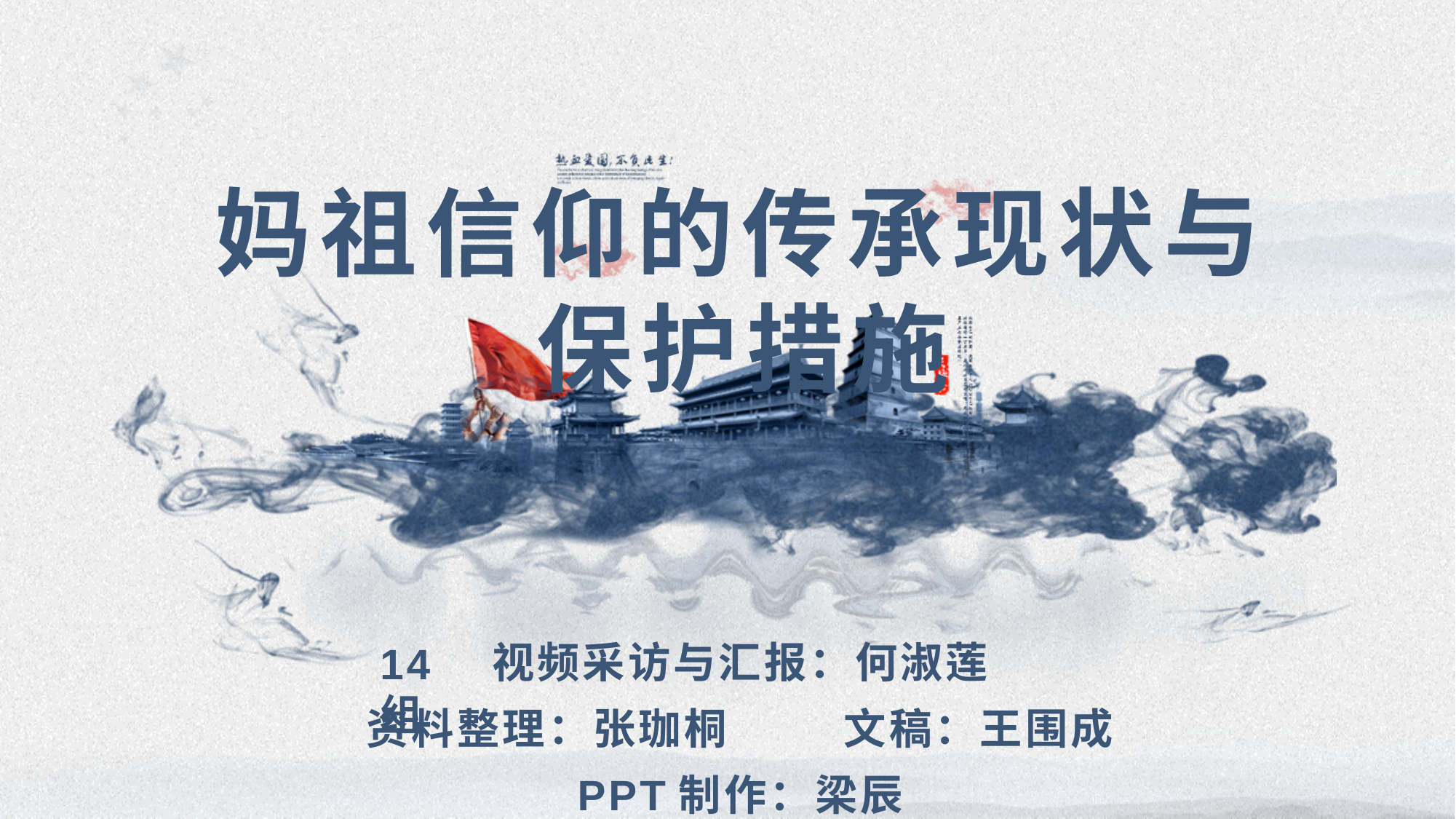

# 妈祖信仰的传承现状与保护措施
14组
视频采访与汇报：何淑莲
资料整理：张珈桐         文稿：王围成
PPT制作：梁辰